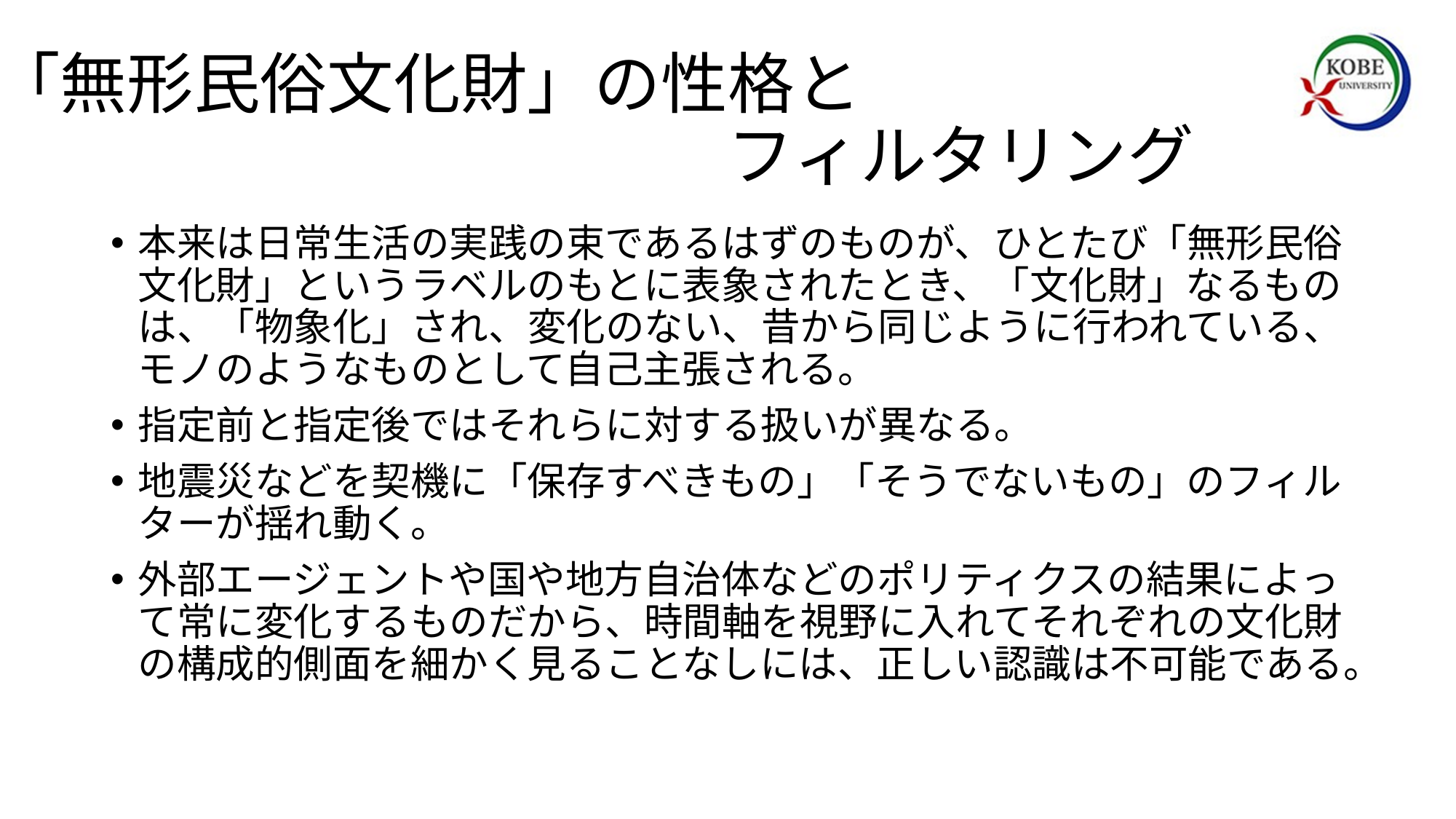

# 「無形民俗文化財」の性格と 　　　　　　　　　　　フィルタリング
本来は日常生活の実践の束であるはずのものが、ひとたび「無形民俗文化財」というラベルのもとに表象されたとき、「文化財」なるものは、「物象化」され、変化のない、昔から同じように行われている、モノのようなものとして自己主張される。
指定前と指定後ではそれらに対する扱いが異なる。
地震災などを契機に「保存すべきもの」「そうでないもの」のフィルターが揺れ動く。
外部エージェントや国や地方自治体などのポリティクスの結果によって常に変化するものだから、時間軸を視野に入れてそれぞれの文化財の構成的側面を細かく見ることなしには、正しい認識は不可能である。